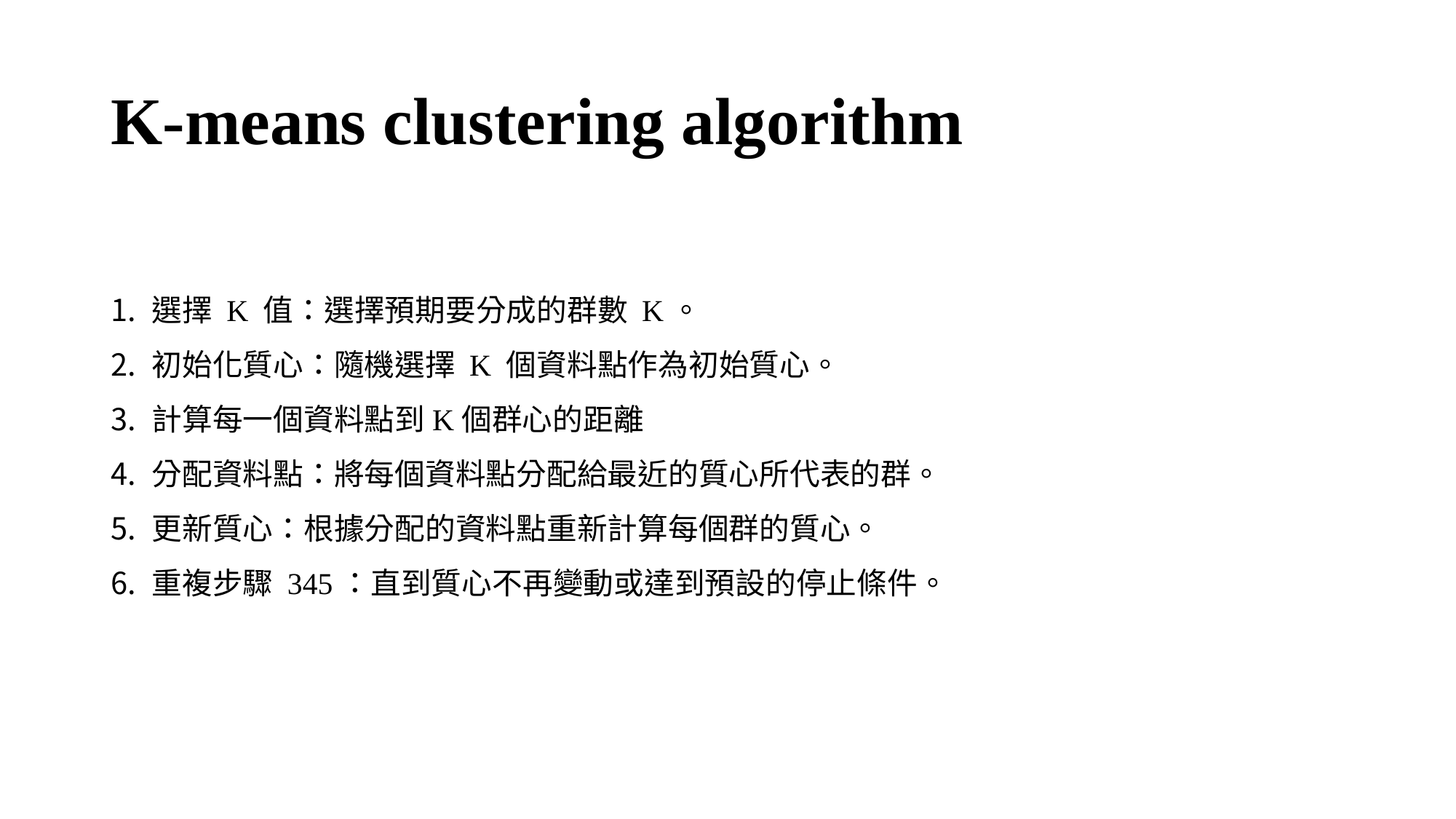

# K-means clustering algorithm
選擇 K 值：選擇預期要分成的群數 K。
初始化質心：隨機選擇 K 個資料點作為初始質心。
計算每一個資料點到K個群心的距離
分配資料點：將每個資料點分配給最近的質心所代表的群。
更新質心：根據分配的資料點重新計算每個群的質心。
重複步驟 345：直到質心不再變動或達到預設的停止條件。